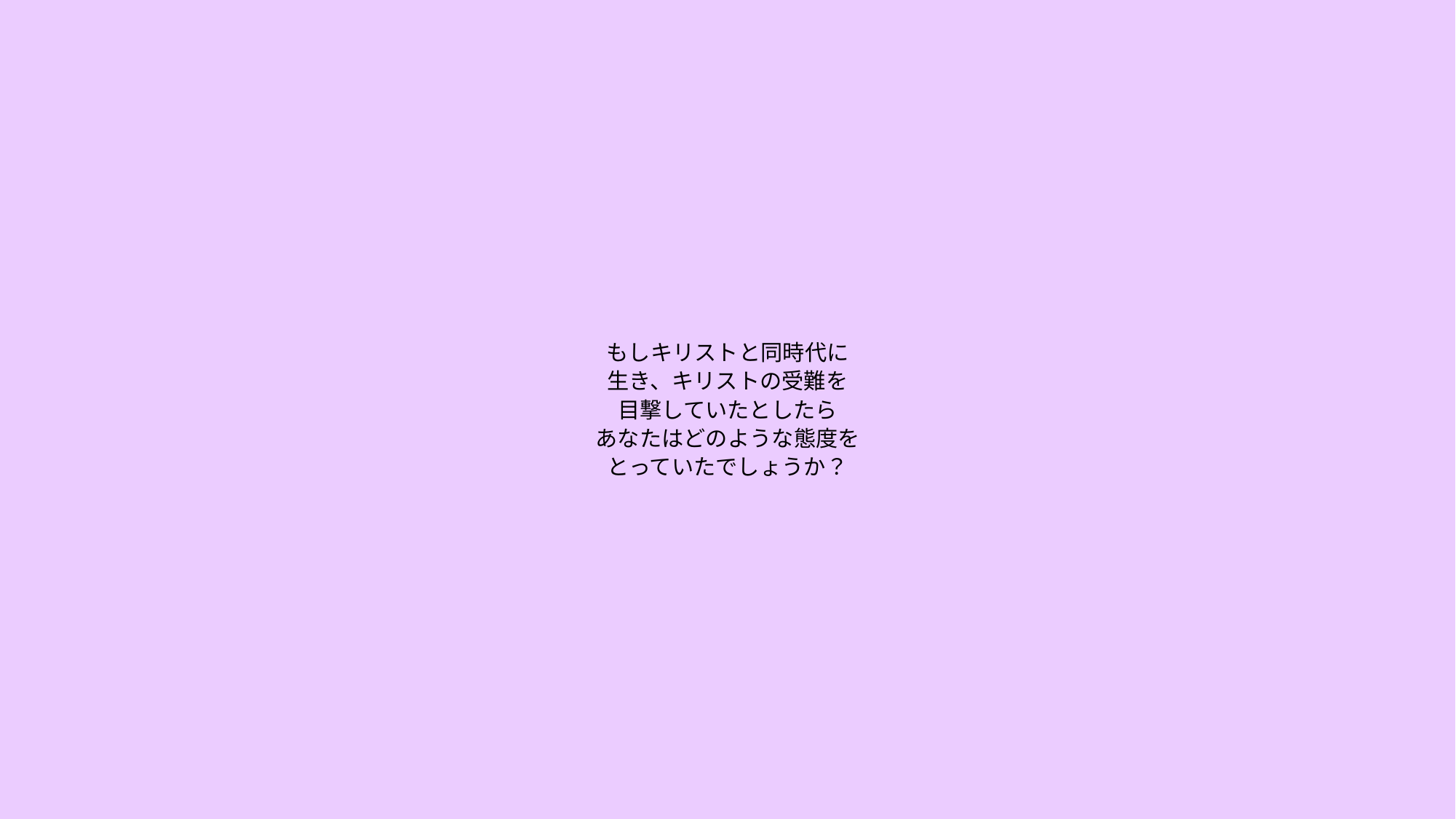

# もしキリストと同時代に 生き、キリストの受難を 目撃していたとしたら あなたはどのような態度を とっていたでしょうか？